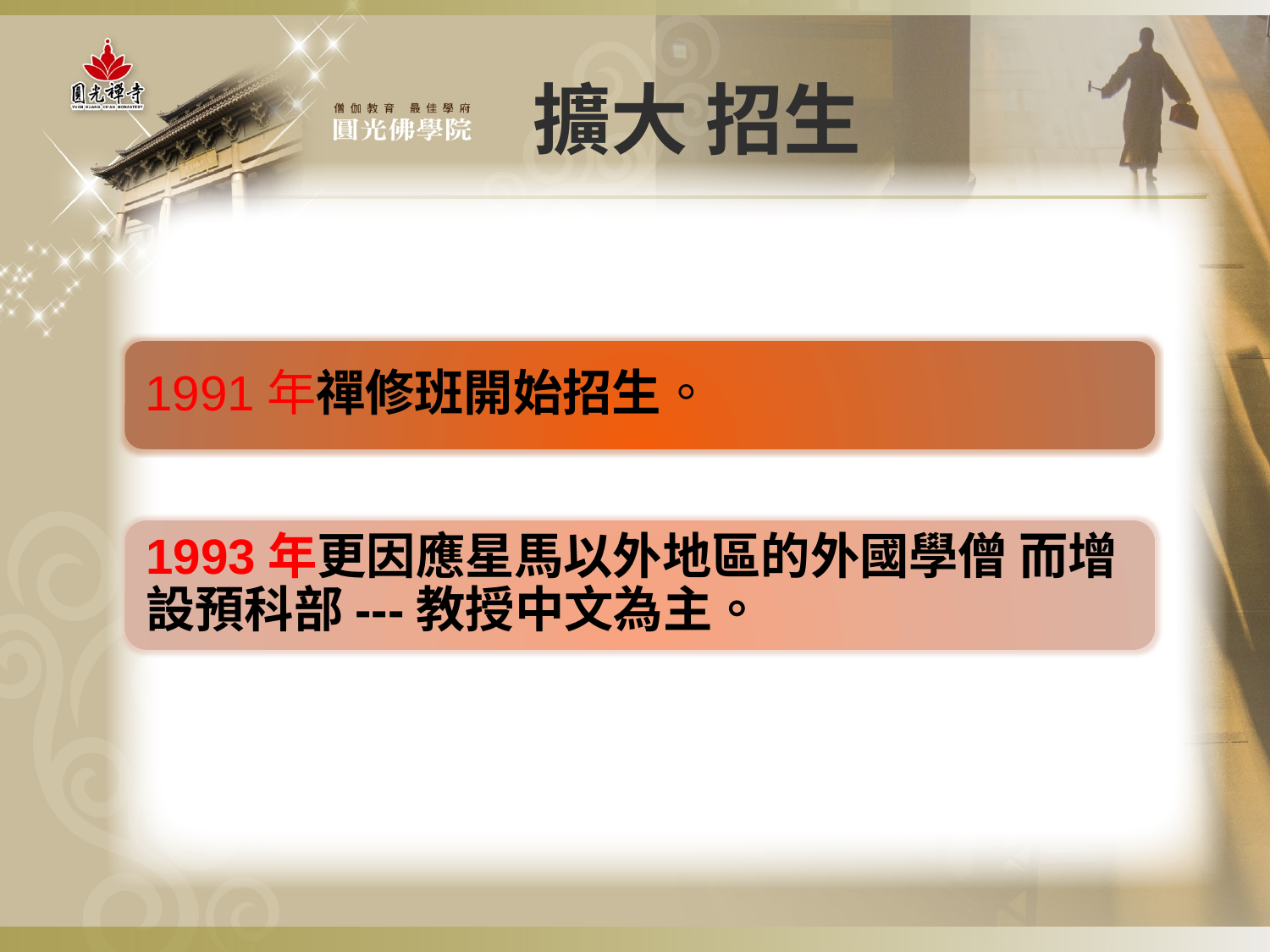

# 擴大 招生
1991年禪修班開始招生。
1993年更因應星馬以外地區的外國學僧 而增設預科部---教授中文為主。